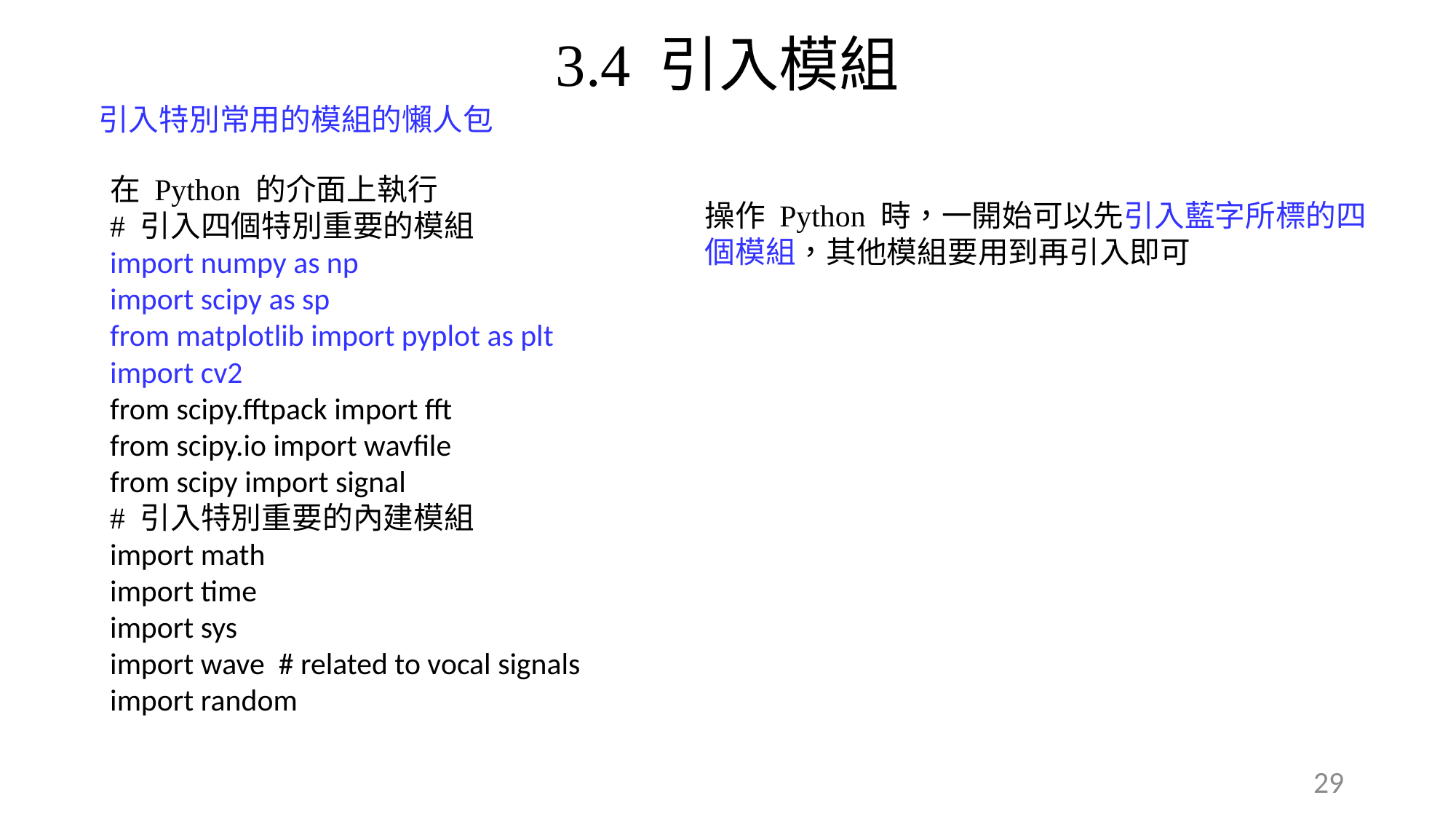

3.4 引入模組
引入特別常用的模組的懶人包
在 Python 的介面上執行
# 引入四個特別重要的模組
import numpy as np
import scipy as sp
from matplotlib import pyplot as plt
import cv2
from scipy.fftpack import fft
from scipy.io import wavfile
from scipy import signal
# 引入特別重要的內建模組
import math
import time
import sys
import wave  # related to vocal signals
import random
操作 Python 時，一開始可以先引入藍字所標的四個模組，其他模組要用到再引入即可
29